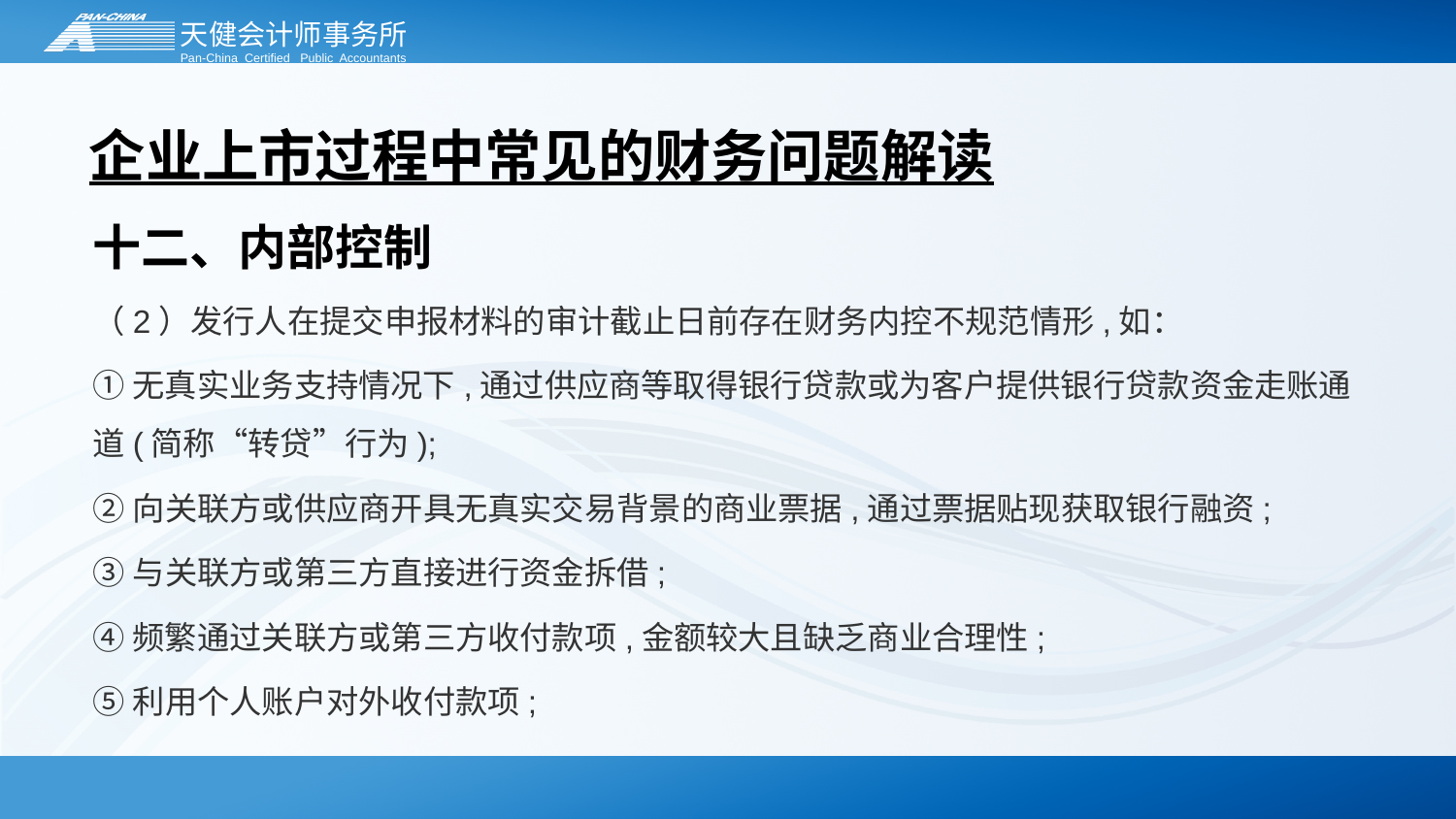

# 企业上市过程中常见的财务问题解读
十二、内部控制
（2）发行人在提交申报材料的审计截止日前存在财务内控不规范情形,如：
①无真实业务支持情况下,通过供应商等取得银行贷款或为客户提供银行贷款资金走账通道(简称“转贷”行为);
②向关联方或供应商开具无真实交易背景的商业票据,通过票据贴现获取银行融资;
③与关联方或第三方直接进行资金拆借;
④频繁通过关联方或第三方收付款项,金额较大且缺乏商业合理性;
⑤利用个人账户对外收付款项;

23